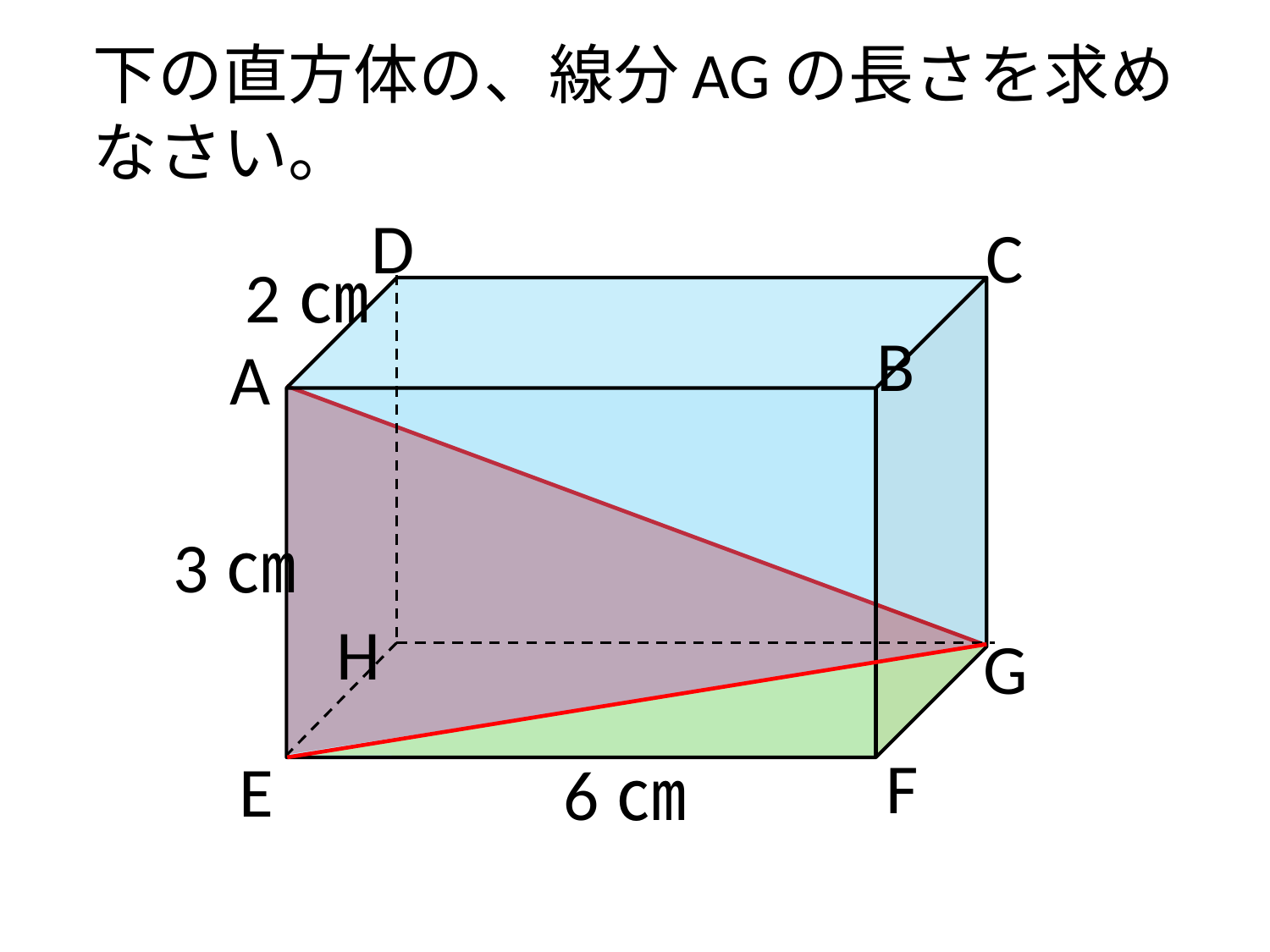

# 下の直方体の、線分AGの長さを求めなさい。
D
C

2㎝

B
A
3㎝
H
G

F
E
6㎝